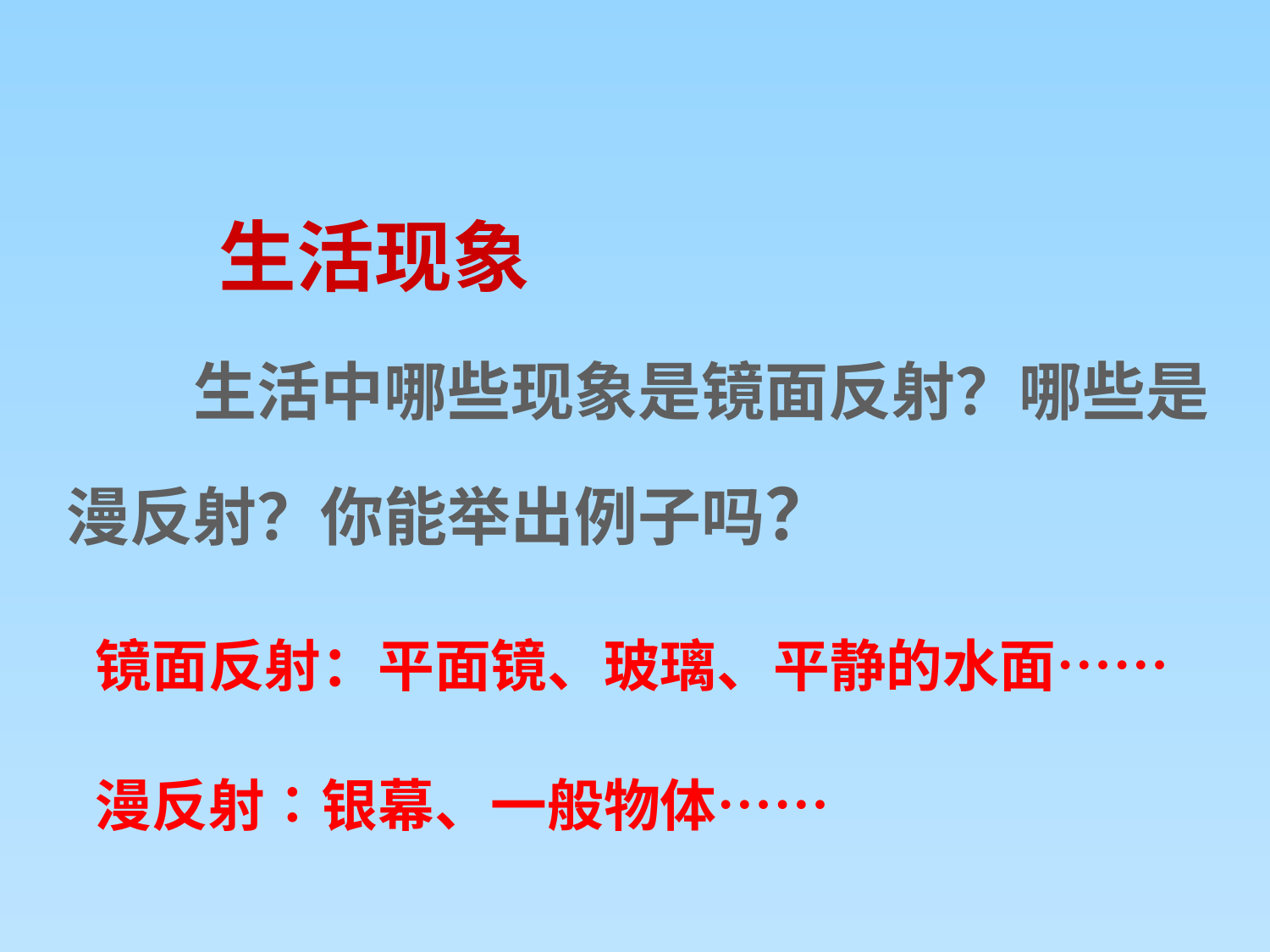

生活现象
　　生活中哪些现象是镜面反射？哪些是漫反射？你能举出例子吗？
镜面反射：平面镜、玻璃、平静的水面……
漫反射∶银幕、一般物体……